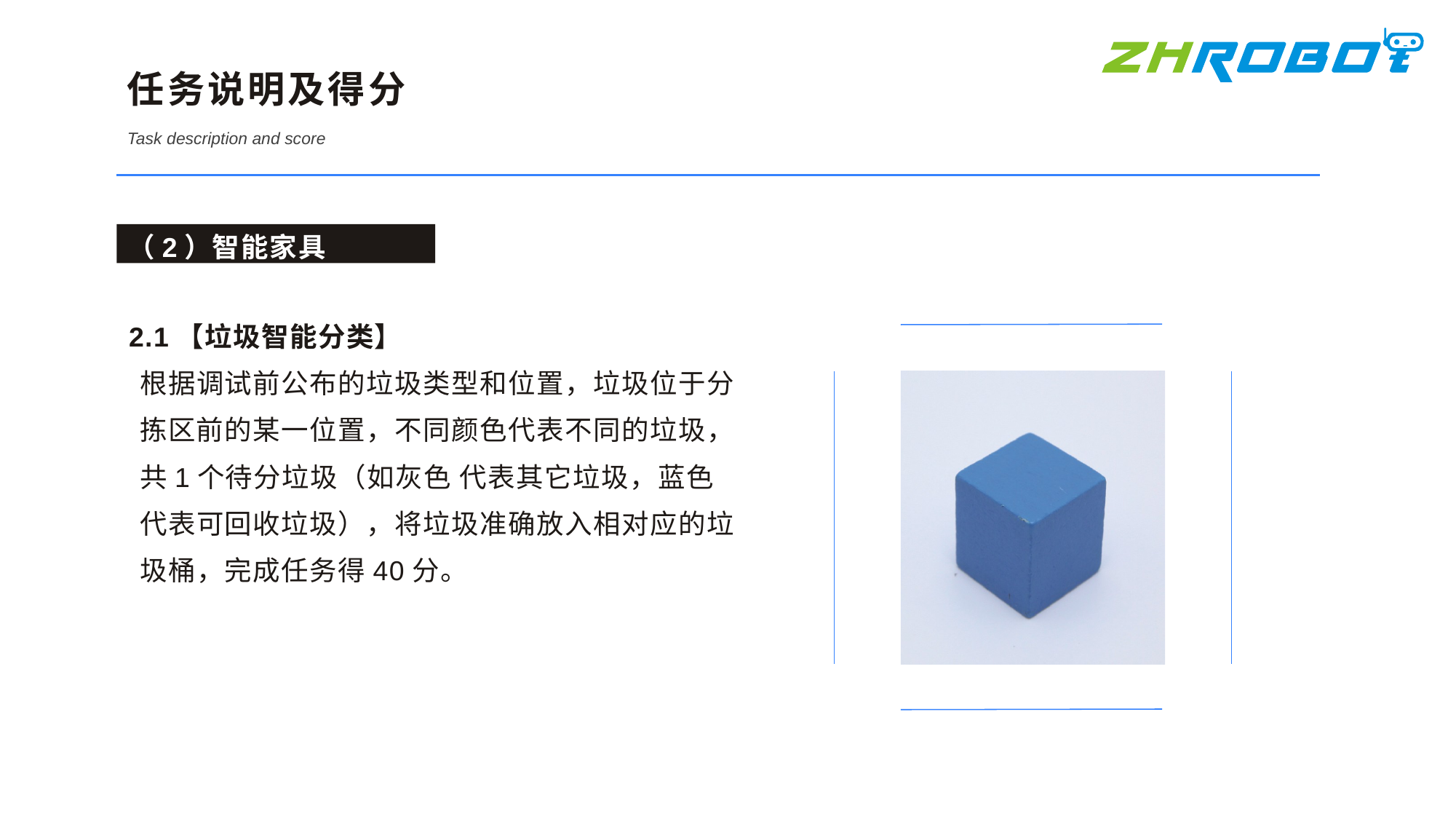

任务说明及得分
Task description and score

（2）智能家具
2.1【垃圾智能分类】
根据调试前公布的垃圾类型和位置，垃圾位于分拣区前的某一位置，不同颜色代表不同的垃圾，共1个待分垃圾（如灰色 代表其它垃圾，蓝色代表可回收垃圾），将垃圾准确放入相对应的垃圾桶，完成任务得40分。